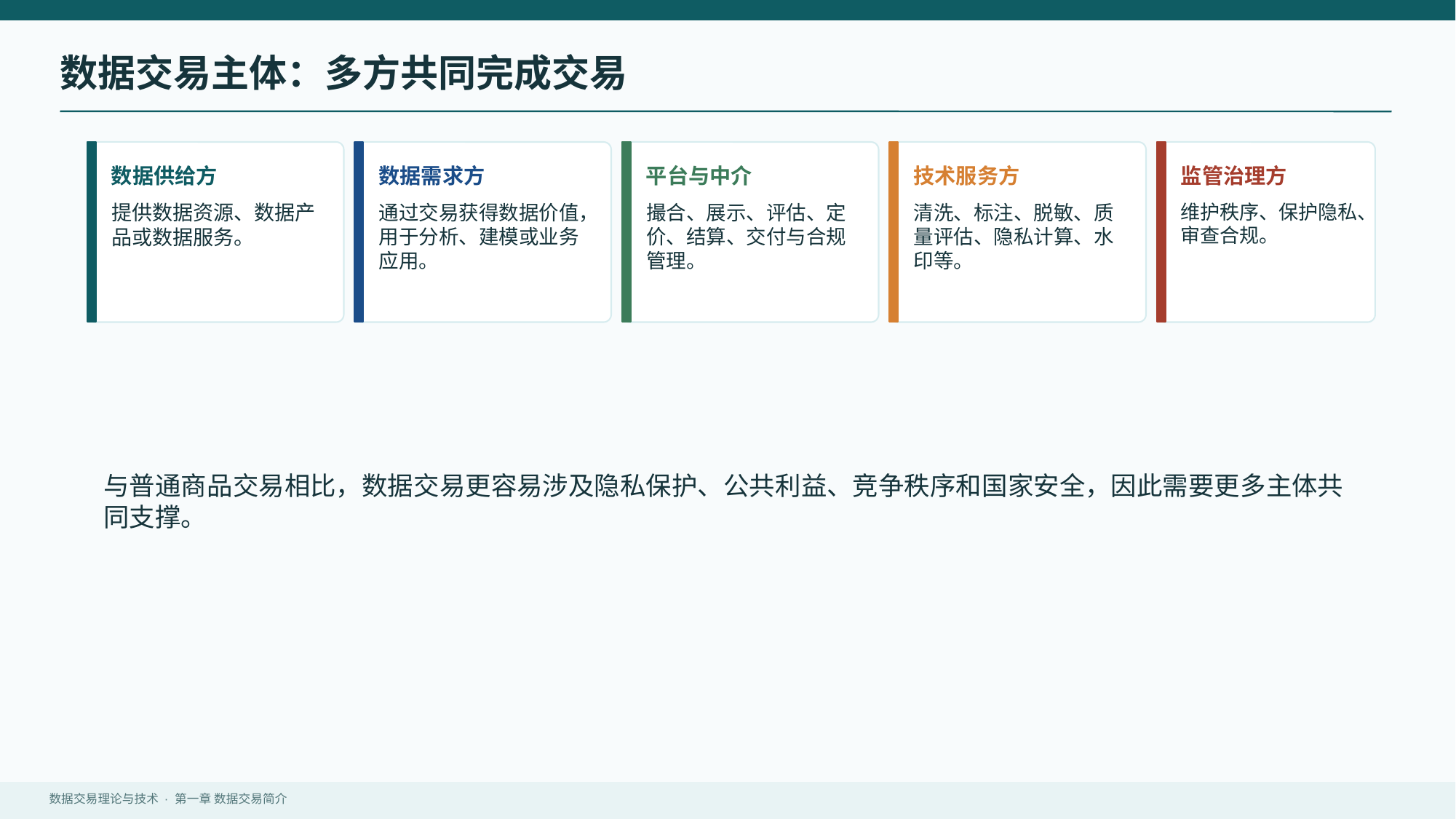

数据交易主体：多方共同完成交易

数据供给方
数据需求方
平台与中介
技术服务方
监管治理方
提供数据资源、数据产品或数据服务。
通过交易获得数据价值，用于分析、建模或业务应用。
撮合、展示、评估、定价、结算、交付与合规管理。
清洗、标注、脱敏、质量评估、隐私计算、水印等。
维护秩序、保护隐私、审查合规。
与普通商品交易相比，数据交易更容易涉及隐私保护、公共利益、竞争秩序和国家安全，因此需要更多主体共同支撑。
46